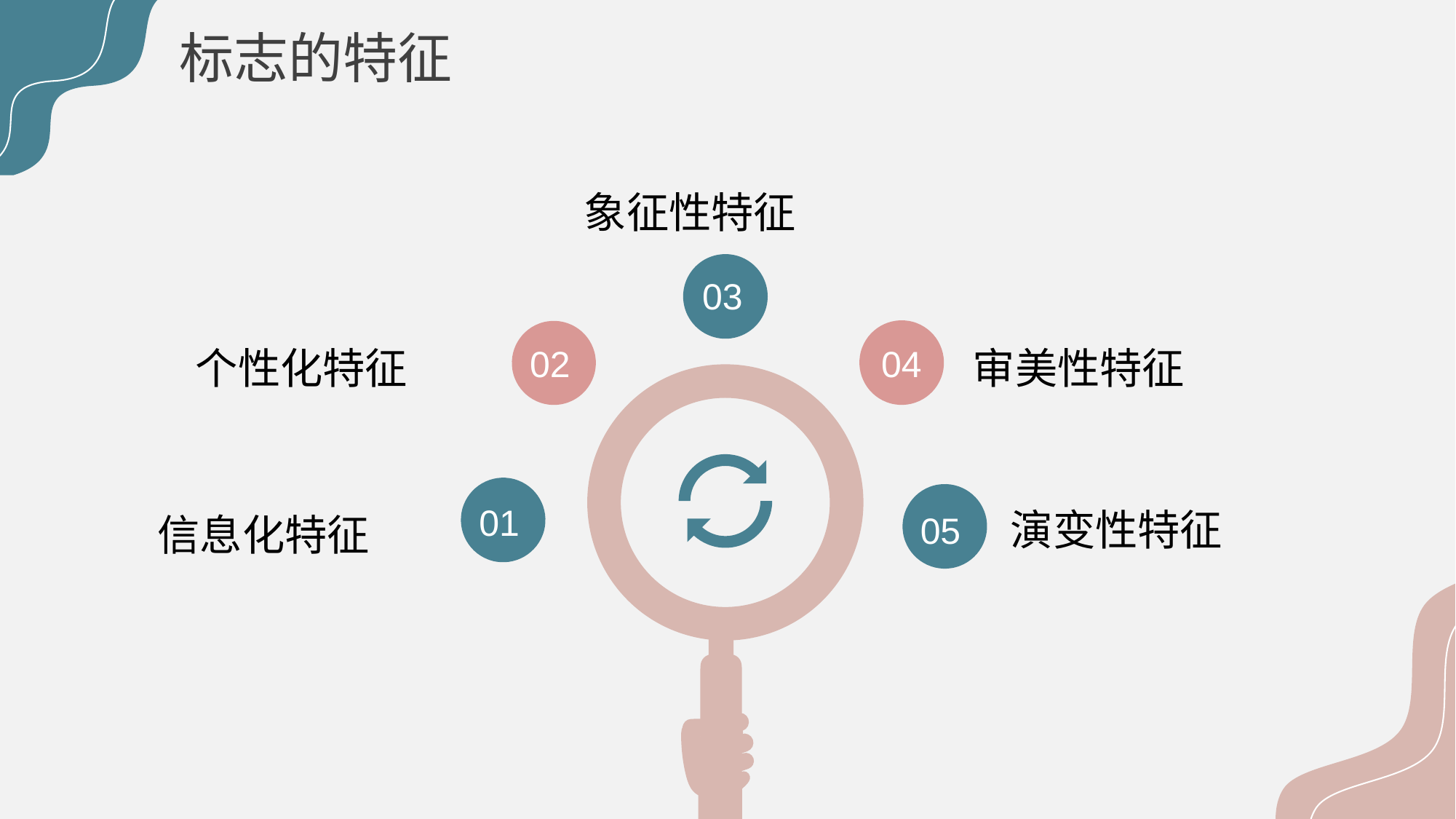

标志的特征
象征性特征

03

02
个性化特征
审美性特征
04

01
演变性特征
信息化特征
05